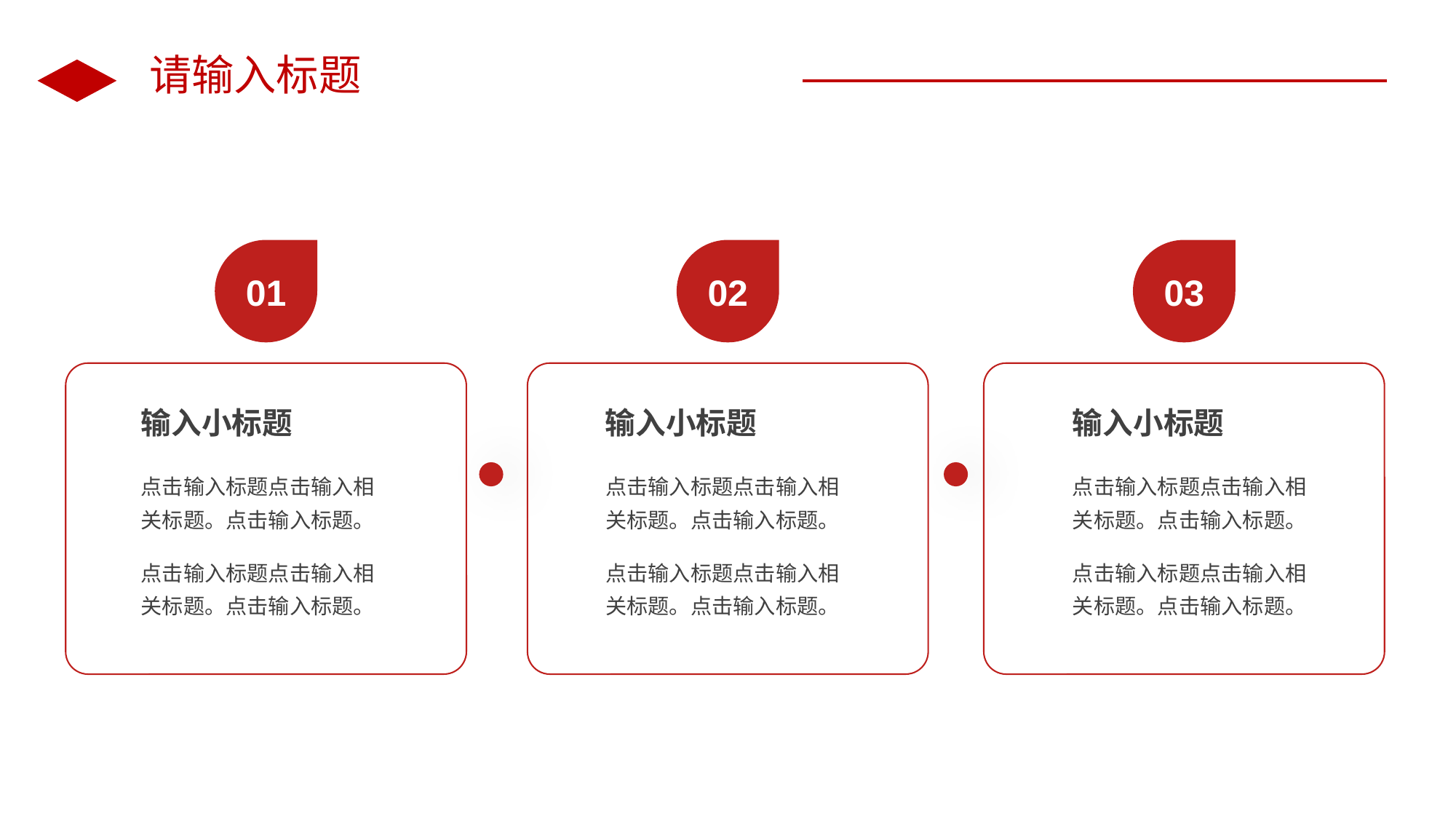

请输入标题

01

02
03

输入小标题
输入小标题
输入小标题
点击输入标题点击输入相关标题。点击输入标题。
点击输入标题点击输入相关标题。点击输入标题。
点击输入标题点击输入相关标题。点击输入标题。

点击输入标题点击输入相关标题。点击输入标题。
点击输入标题点击输入相关标题。点击输入标题。
点击输入标题点击输入相关标题。点击输入标题。